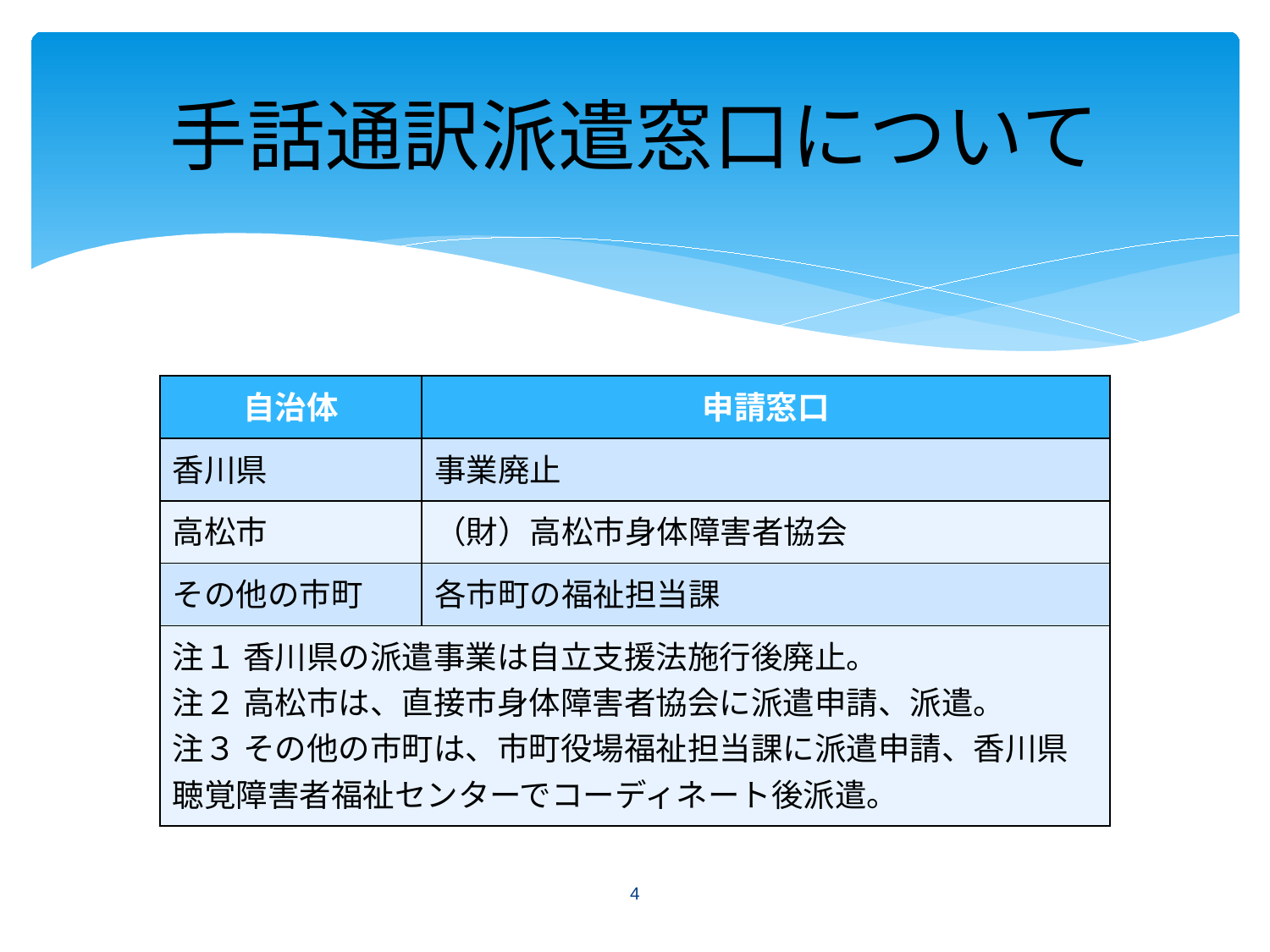

手話通訳派遣窓口について
| 自治体 | 申請窓口 |
| --- | --- |
| 香川県 | 事業廃止 |
| 高松市 | （財）高松市身体障害者協会 |
| その他の市町 | 各市町の福祉担当課 |
| 注１ 香川県の派遣事業は自立支援法施行後廃止。 注２ 高松市は、直接市身体障害者協会に派遣申請、派遣。 注３ その他の市町は、市町役場福祉担当課に派遣申請、香川県聴覚障害者福祉センターでコーディネート後派遣。 |  |
4